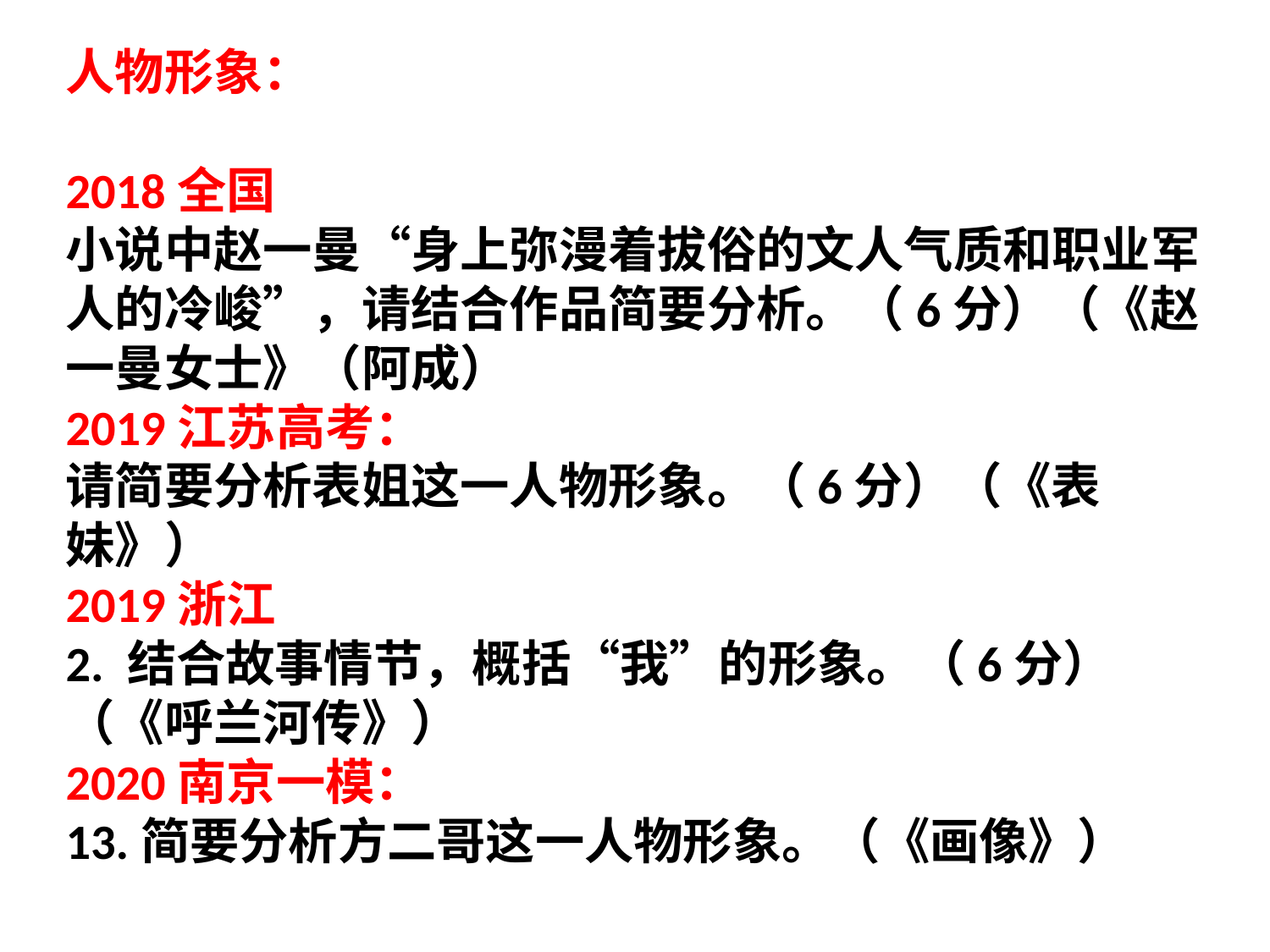

人物形象：

2018全国
小说中赵一曼“身上弥漫着拔俗的文人气质和职业军人的冷峻”，请结合作品简要分析。（6分）（《赵一曼女士》（阿成）
2019江苏高考：
请简要分析表姐这一人物形象。（6分）（《表妹》）
2019浙江
2. 结合故事情节，概括“我”的形象。（6分）（《呼兰河传》）
2020南京一模：
13.简要分析方二哥这一人物形象。（《画像》）